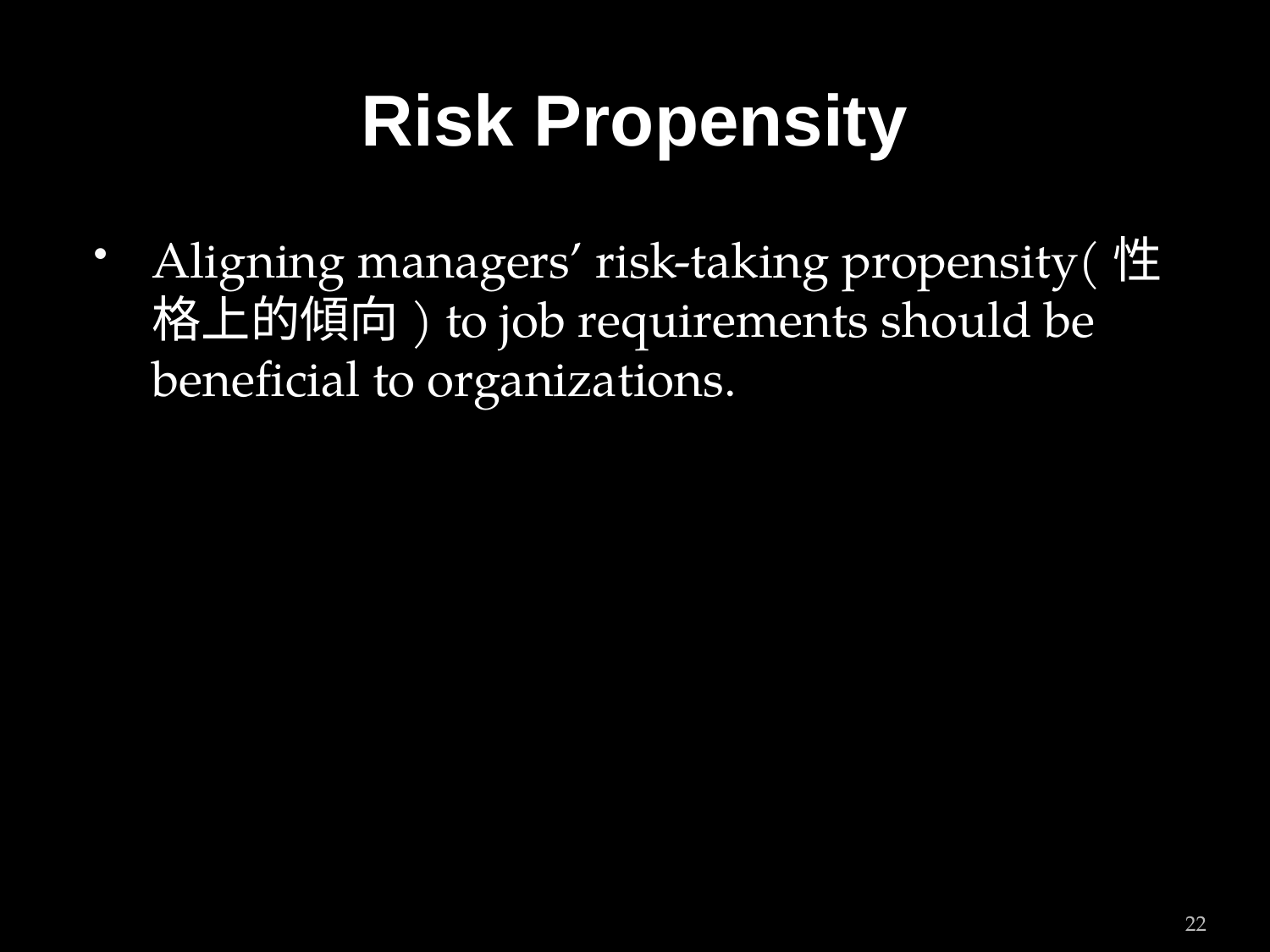

# Risk Propensity
Aligning managers’ risk-taking propensity(性格上的傾向) to job requirements should be beneficial to organizations.
22